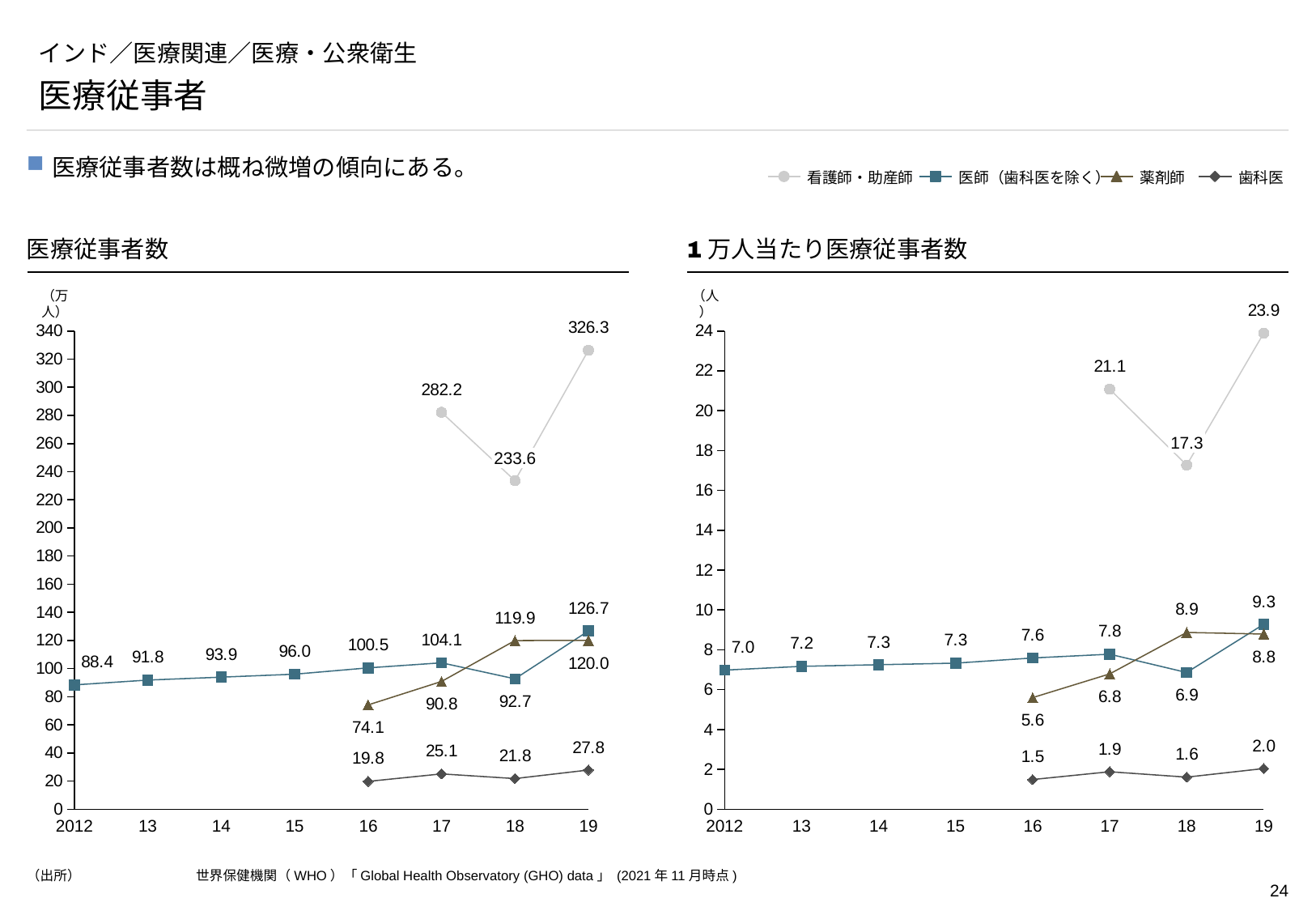

# インド／医療関連／医療・公衆衛生
医療従事者
医療従事者数は概ね微増の傾向にある。
看護師・助産師
医師（歯科医を除く）
薬剤師
歯科医

医療従事者数
1万人当たり医療従事者数
（万人）
（人）

### Chart

| Category |  |  |  |  |
|---|---|---|---|---|

### Chart

| Category |  |  |  |  |
|---|---|---|---|---|
17.3
233.6
2012
13
14
15
16
17
18
19
2012
13
14
15
16
17
18
19
（出所） 	世界保健機関（WHO）「Global Health Observatory (GHO) data」 (2021年11月時点)